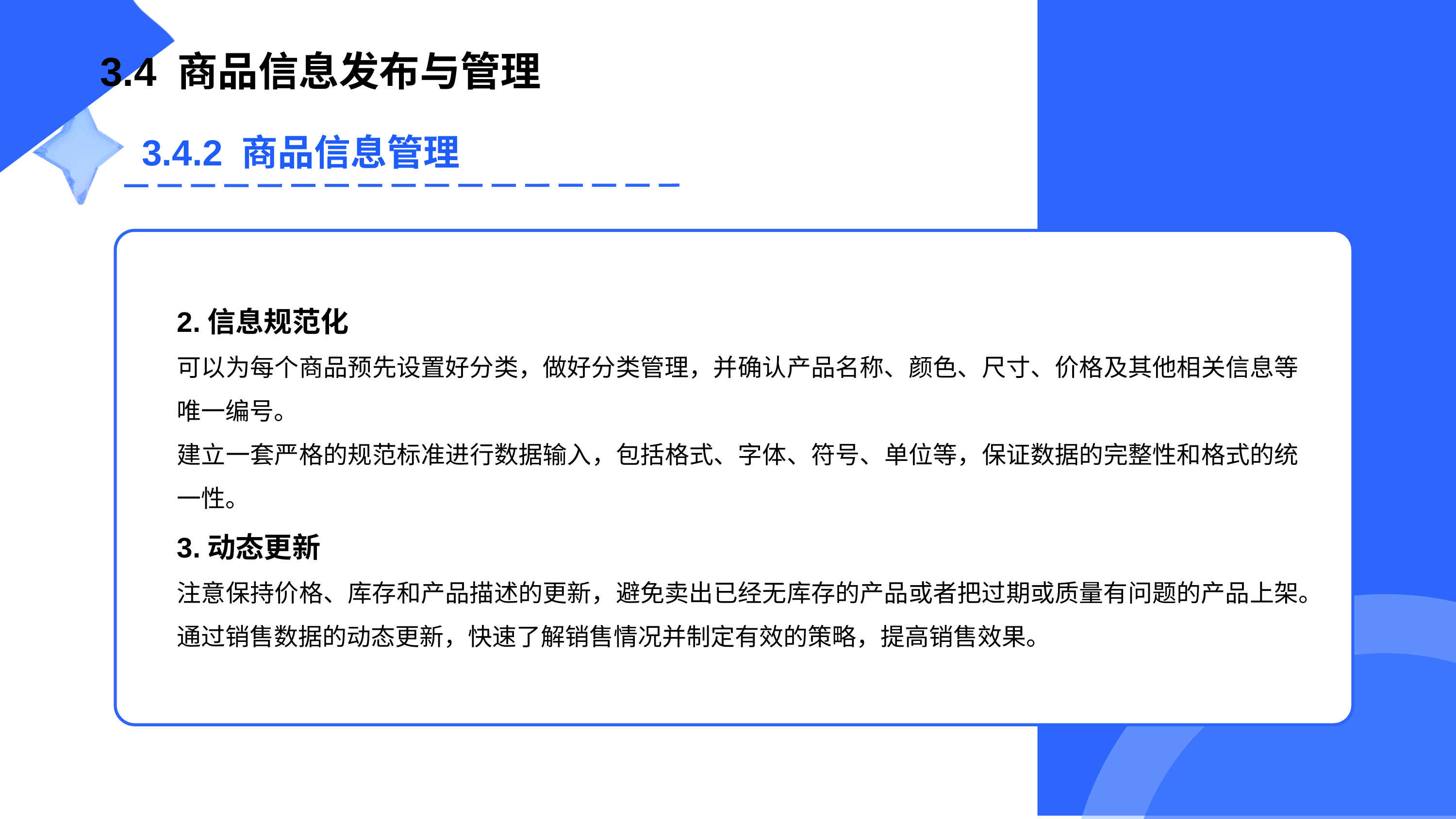

3.4 商品信息发布与管理

3.4.2 商品信息管理

2.信息规范化
可以为每个商品预先设置好分类，做好分类管理，并确认产品名称、颜色、尺寸、价格及其他相关信息等唯一编号。
建立一套严格的规范标准进行数据输入，包括格式、字体、符号、单位等，保证数据的完整性和格式的统一性。
3.动态更新
注意保持价格、库存和产品描述的更新，避免卖出已经无库存的产品或者把过期或质量有问题的产品上架。
通过销售数据的动态更新，快速了解销售情况并制定有效的策略，提高销售效果。